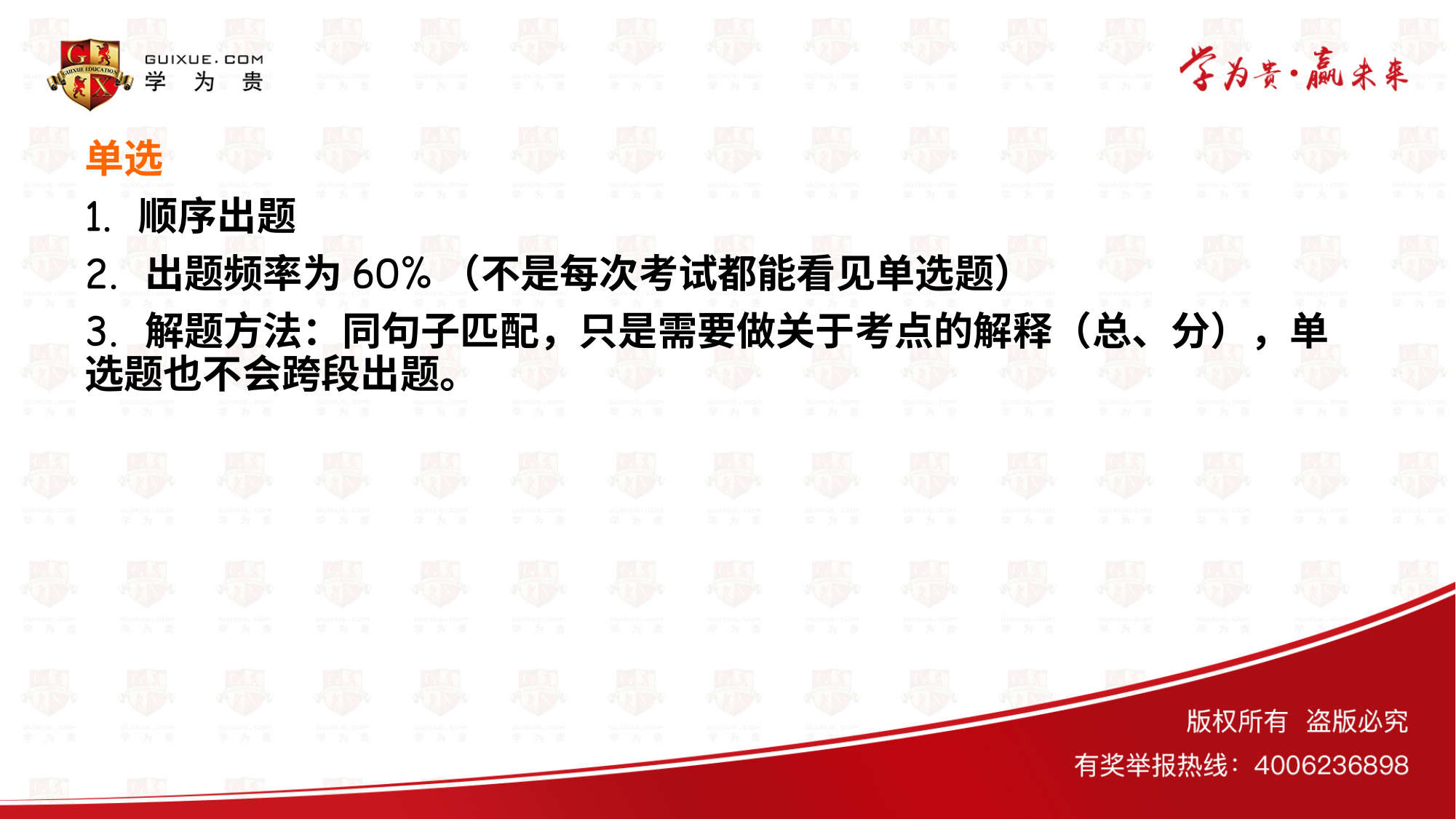

# 单选
1. 顺序出题
2. 出题频率为60%（不是每次考试都能看见单选题）
3. 解题方法：同句子匹配，只是需要做关于考点的解释（总、分），单选题也不会跨段出题。